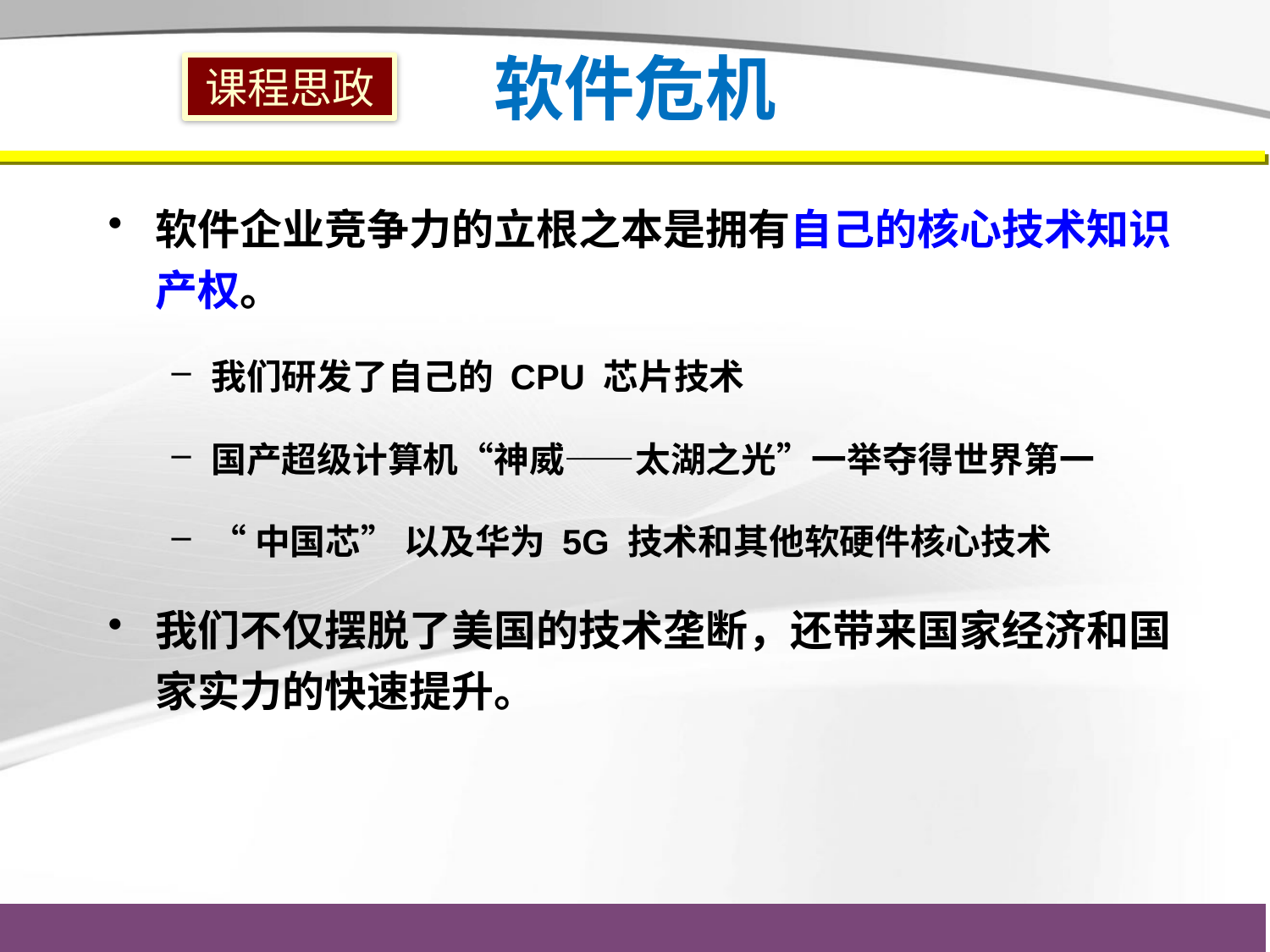

# 软件危机
课程思政
软件企业竞争力的立根之本是拥有自己的核心技术知识产权。
我们研发了自己的 CPU 芯片技术
国产超级计算机“神威——太湖之光”一举夺得世界第一
“中国芯” 以及华为 5G 技术和其他软硬件核心技术
我们不仅摆脱了美国的技术垄断，还带来国家经济和国家实力的快速提升。